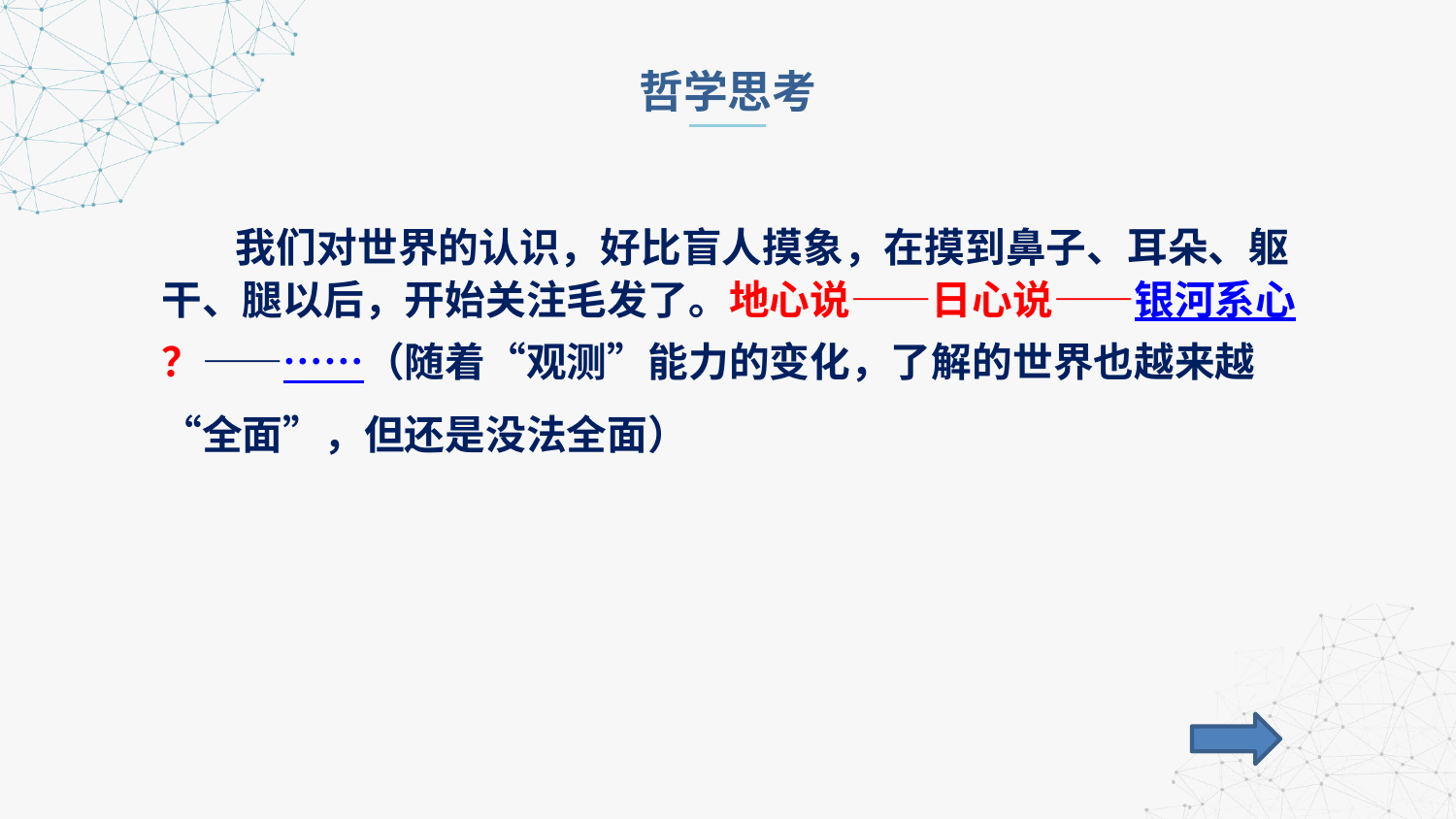

哲学思考
       我们对世界的认识，好比盲人摸象，在摸到鼻子、耳朵、躯干、腿以后，开始关注毛发了。地心说——日心说——银河系心？——……（随着“观测”能力的变化，了解的世界也越来越“全面”，但还是没法全面）